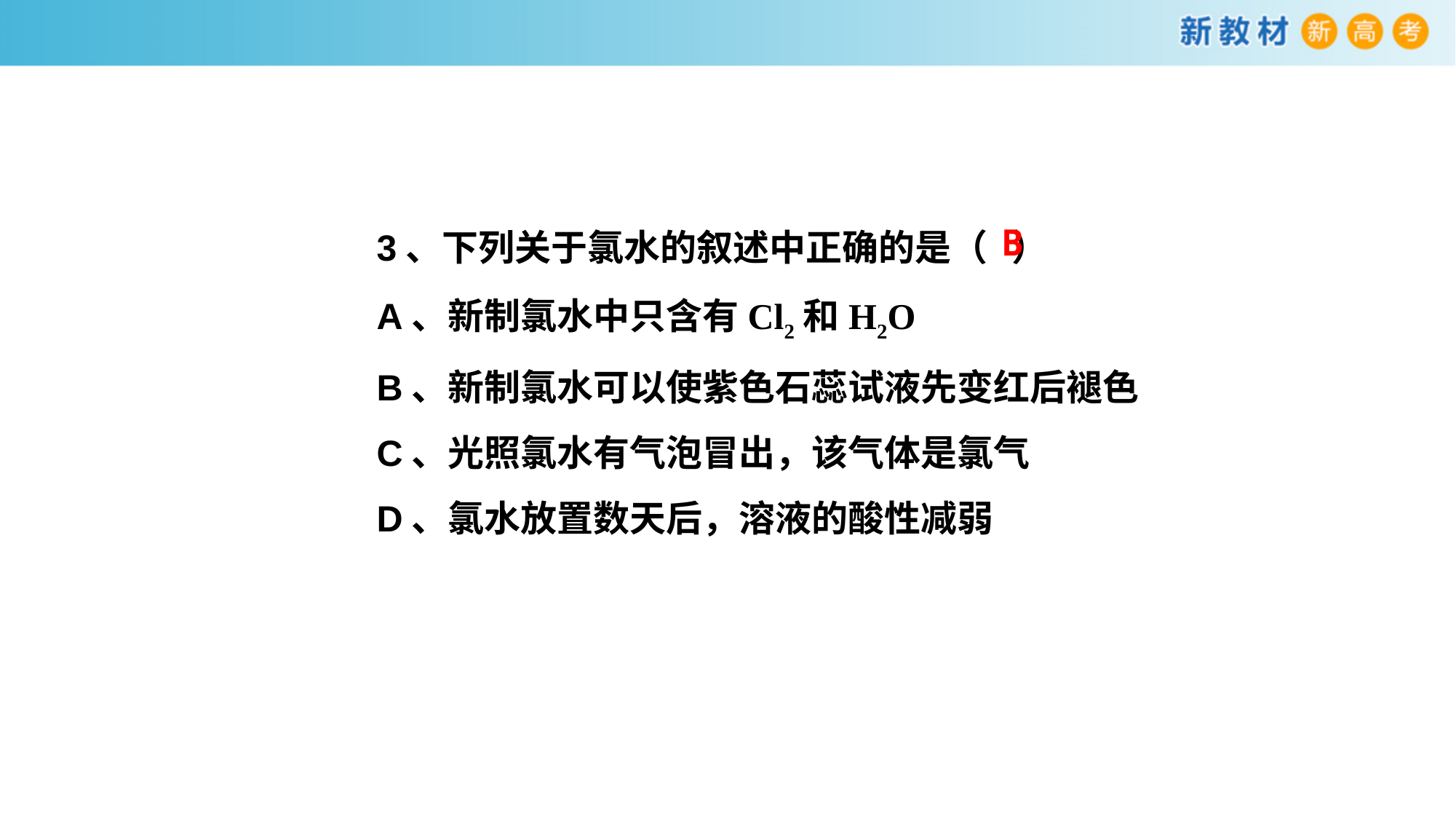

3、下列关于氯水的叙述中正确的是（   ）
A、新制氯水中只含有Cl2和H2O
B、新制氯水可以使紫色石蕊试液先变红后褪色
C、光照氯水有气泡冒出，该气体是氯气
D、氯水放置数天后，溶液的酸性减弱
B